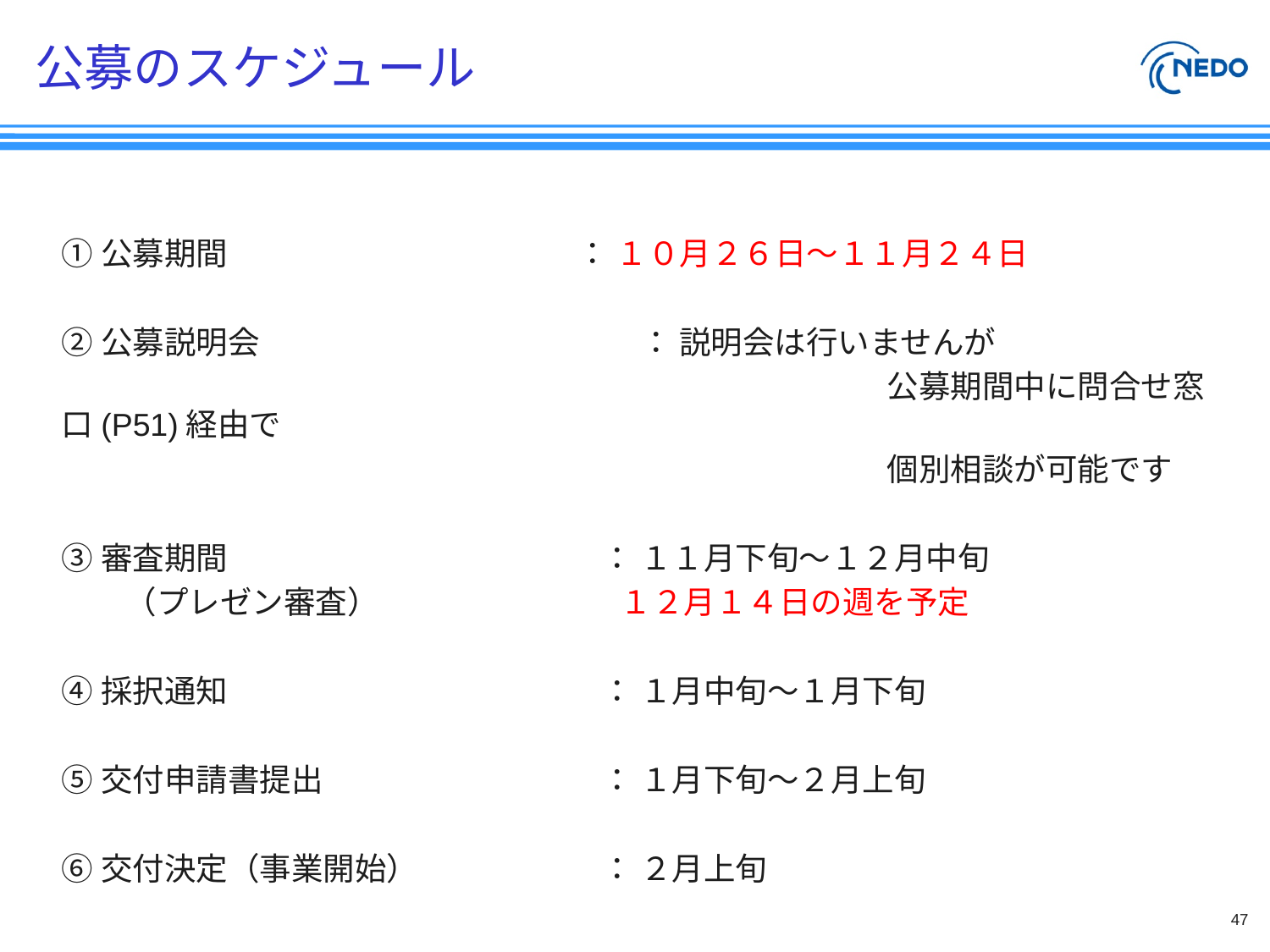

# 公募のスケジュール

①公募期間	    	  	 ： １０月２６日～１１月２４日

②公募説明会		　　　　　　 ： 説明会は行いませんが
　　　　　　　　　　　　　　　　　　　　　　　　　　公募期間中に問合せ窓口(P51)経由で
　　　　　　　　　　　　　　　　　　　　　　　　　　個別相談が可能です

③審査期間			　： １１月下旬～１２月中旬
　　（プレゼン審査）		       １２月１４日の週を予定

④採択通知			　： １月中旬～１月下旬

⑤交付申請書提出		　： １月下旬～２月上旬

⑥交付決定（事業開始）		　： ２月上旬
47